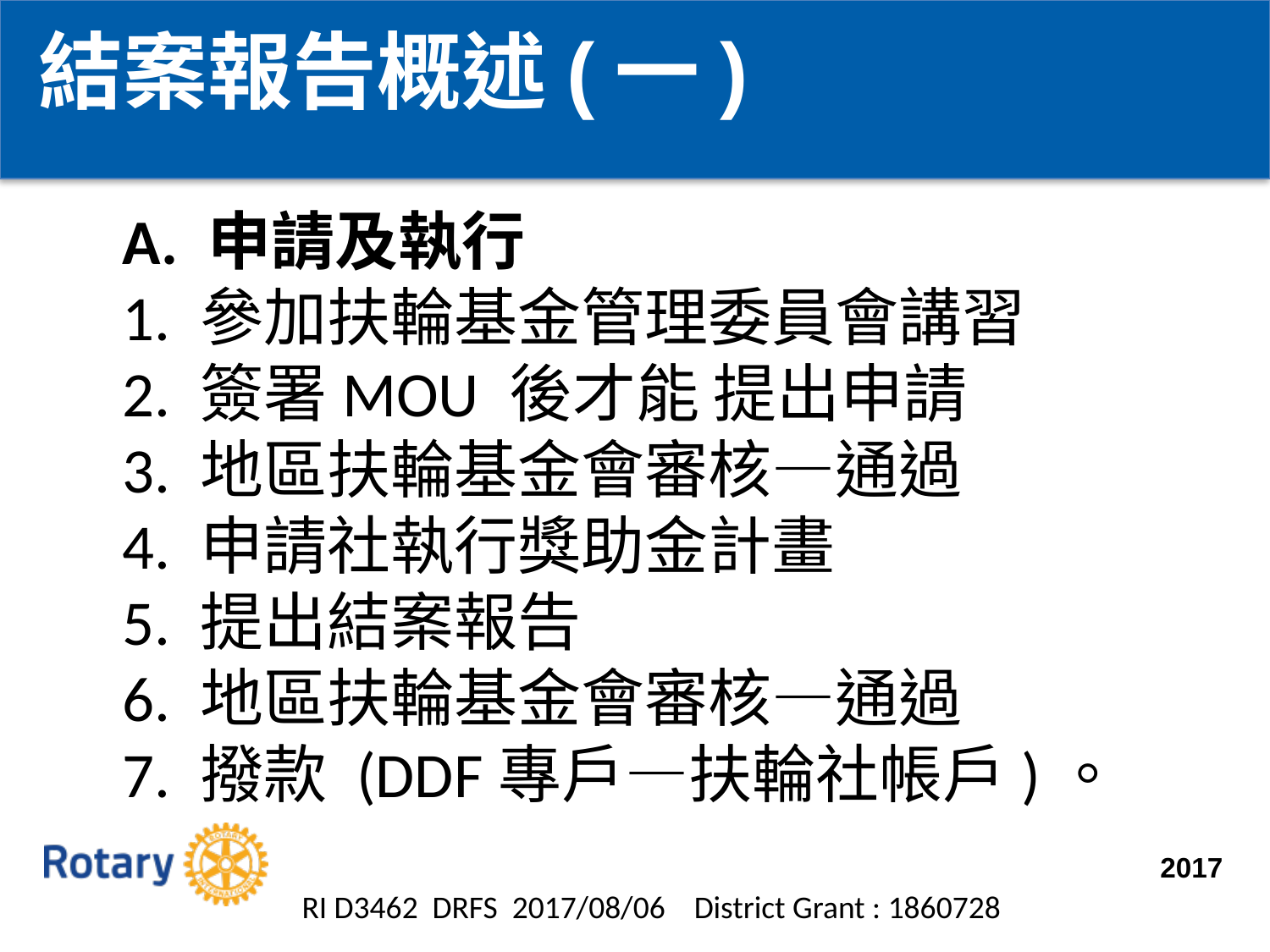

結案報告概述(一)
A. 申請及執行
1. 參加扶輪基金管理委員會講習
2. 簽署MOU 後才能 提出申請
3. 地區扶輪基金會審核—通過
4. 申請社執行獎助金計畫
5. 提出結案報告
6. 地區扶輪基金會審核—通過
7. 撥款 (DDF專戶—扶輪社帳戶)。